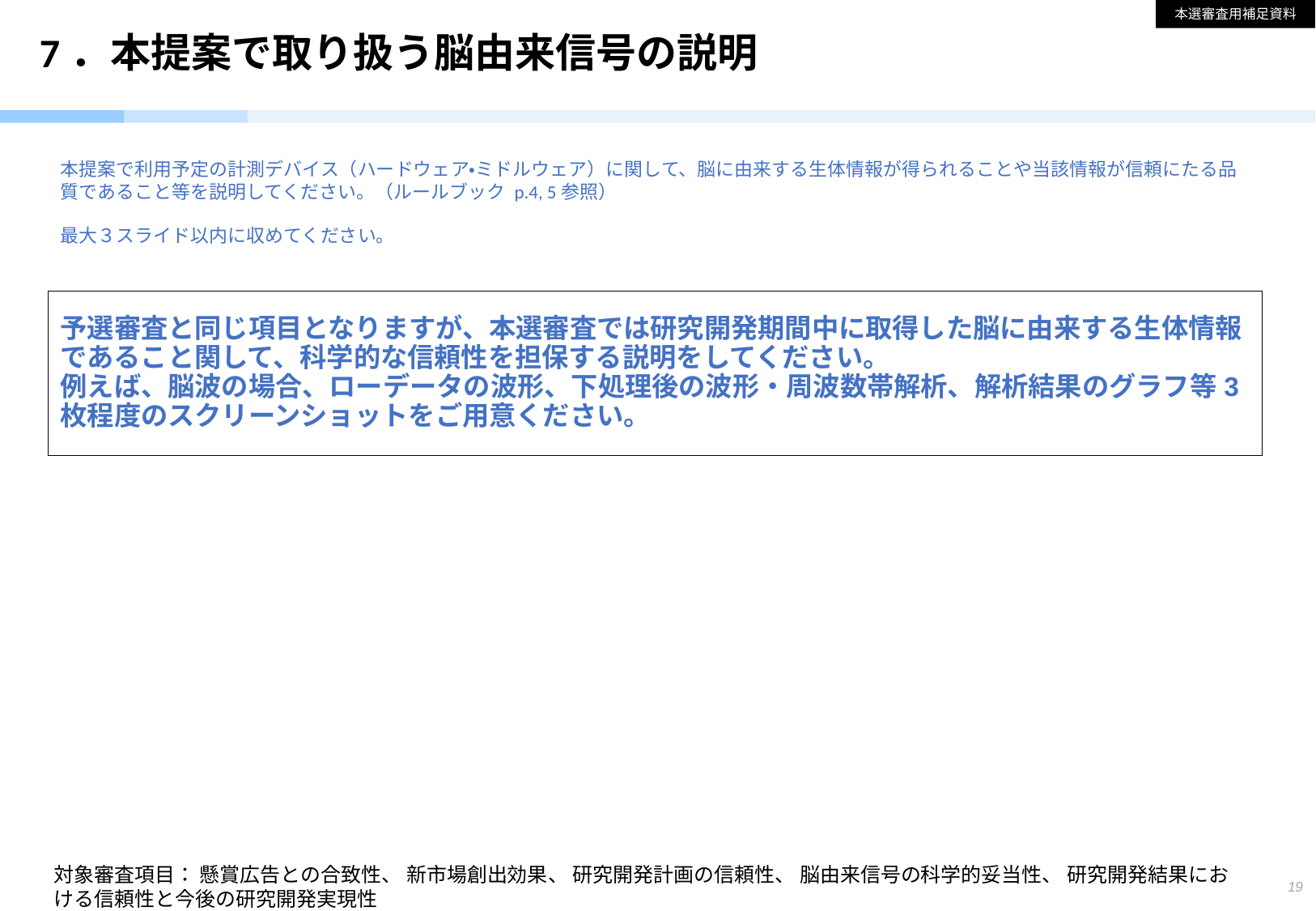

本選審査用補足資料
# 7．本提案で取り扱う脳由来信号の説明
本提案で利用予定の計測デバイス（ハードウェア・ミドルウェア）に関して、脳に由来する生体情報が得られることや当該情報が信頼にたる品質であること等を説明してください。（ルールブック p.4, 5参照）

最大３スライド以内に収めてください。
予選審査と同じ項目となりますが、本選審査では研究開発期間中に取得した脳に由来する生体情報であること関して、科学的な信頼性を担保する説明をしてください。
例えば、脳波の場合、ローデータの波形、下処理後の波形・周波数帯解析、解析結果のグラフ等3枚程度のスクリーンショットをご用意ください。
対象審査項目： 懸賞広告との合致性、 新市場創出効果、 研究開発計画の信頼性、 脳由来信号の科学的妥当性、 研究開発結果における信頼性と今後の研究開発実現性
19